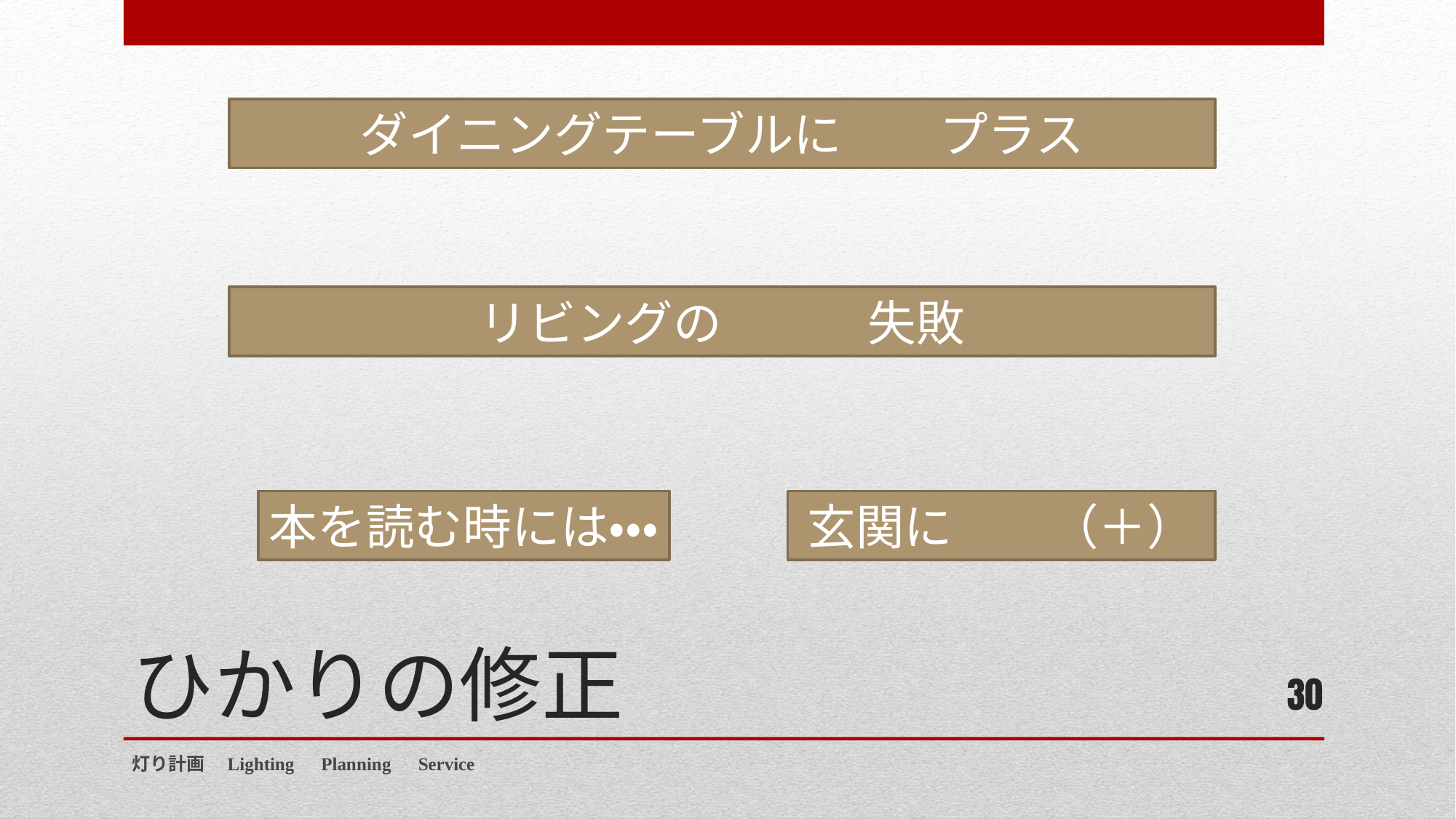

ダイニングテーブルに　　プラス
リビングの　　　失敗
本を読む時には・・・
玄関に　　（＋）
# ひかりの修正
30
灯り計画　Lighting　Planning　Service